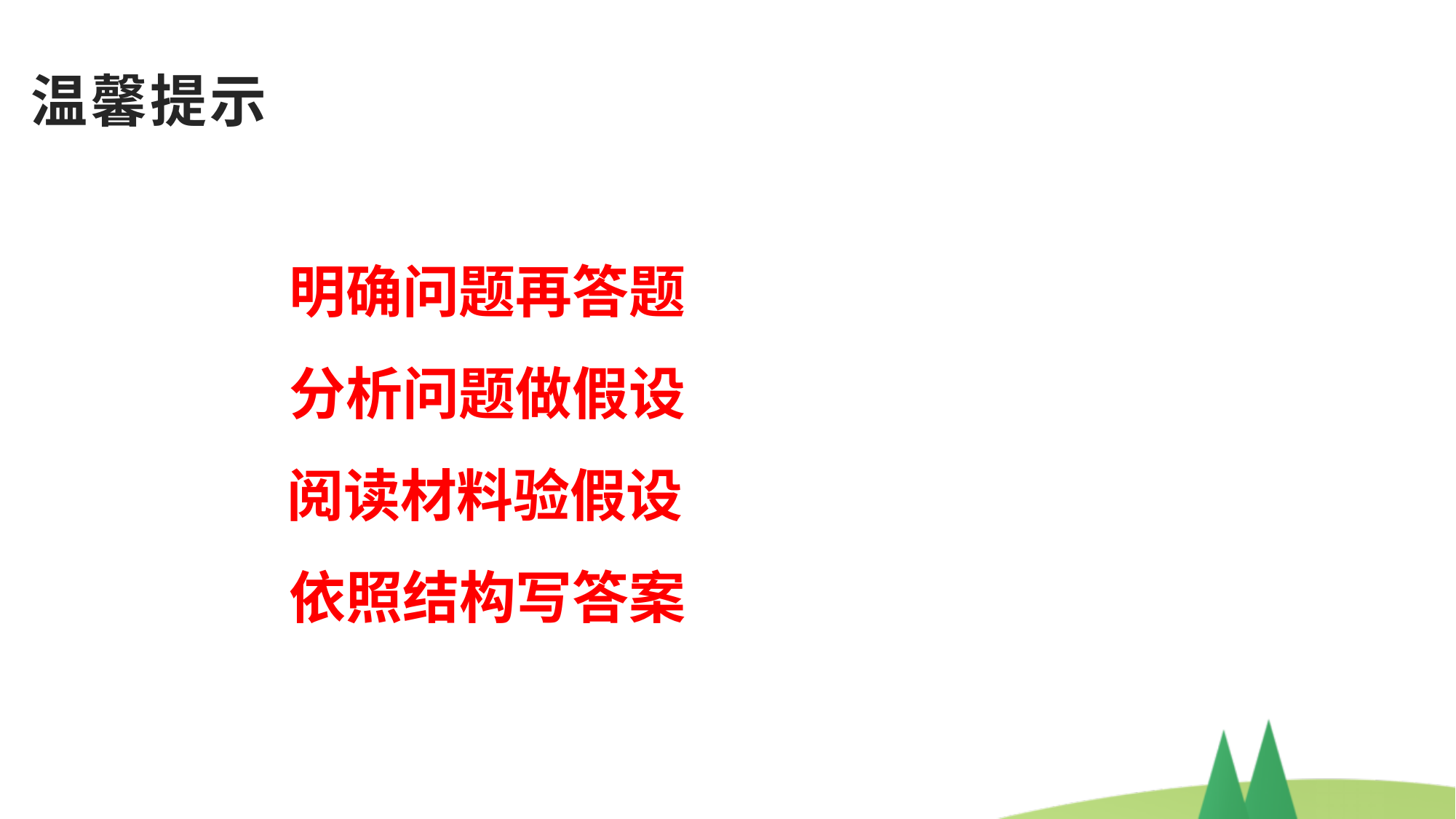

# 温馨提示
             明确问题再答题
             分析问题做假设
             阅读材料验假设
             依照结构写答案